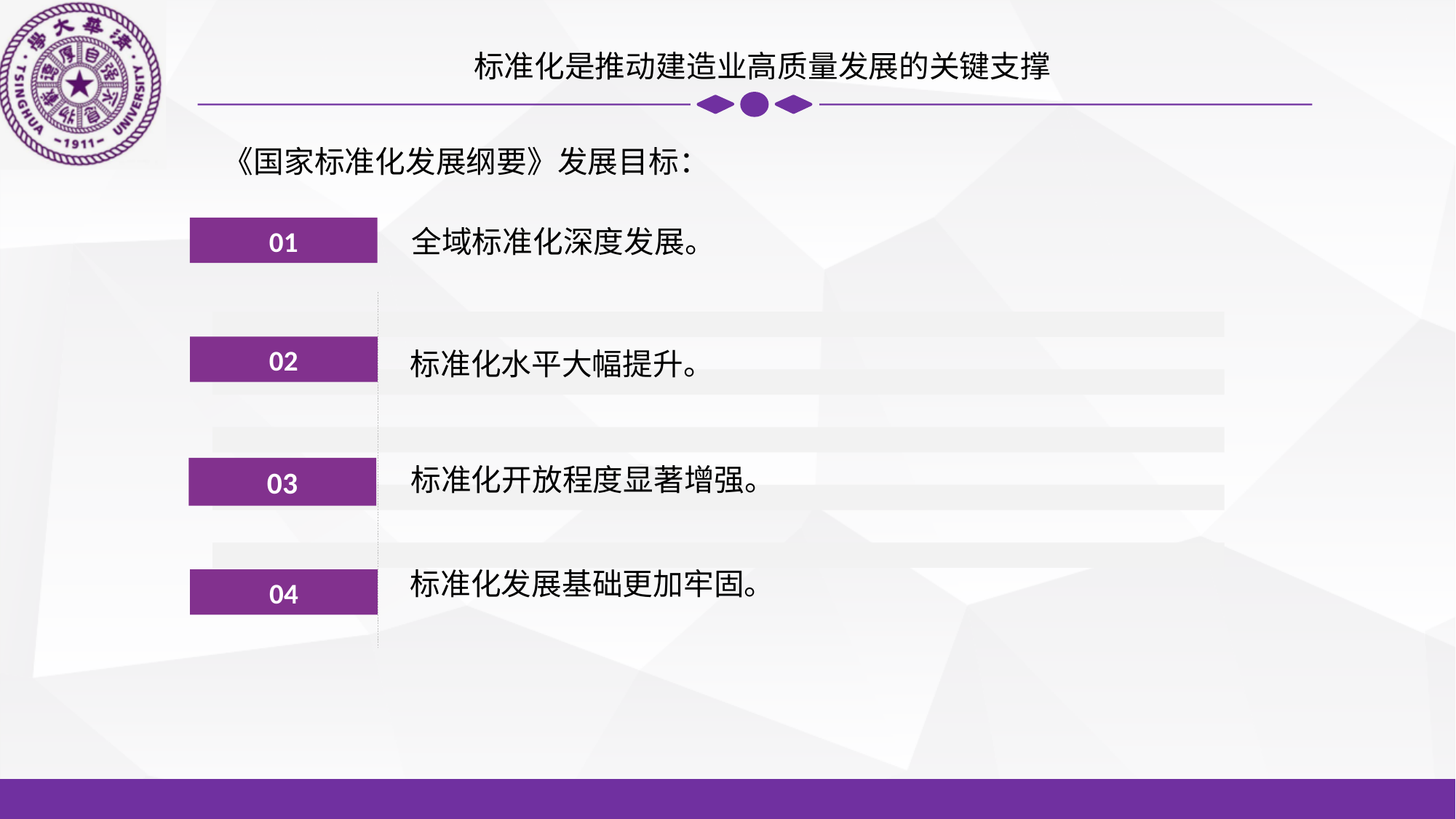

标准化是推动建造业高质量发展的关键支撑

《国家标准化发展纲要》发展目标：
全域标准化深度发展。
01

02

04
标准化水平大幅提升。
标准化开放程度显著增强。
03
标准化发展基础更加牢固。